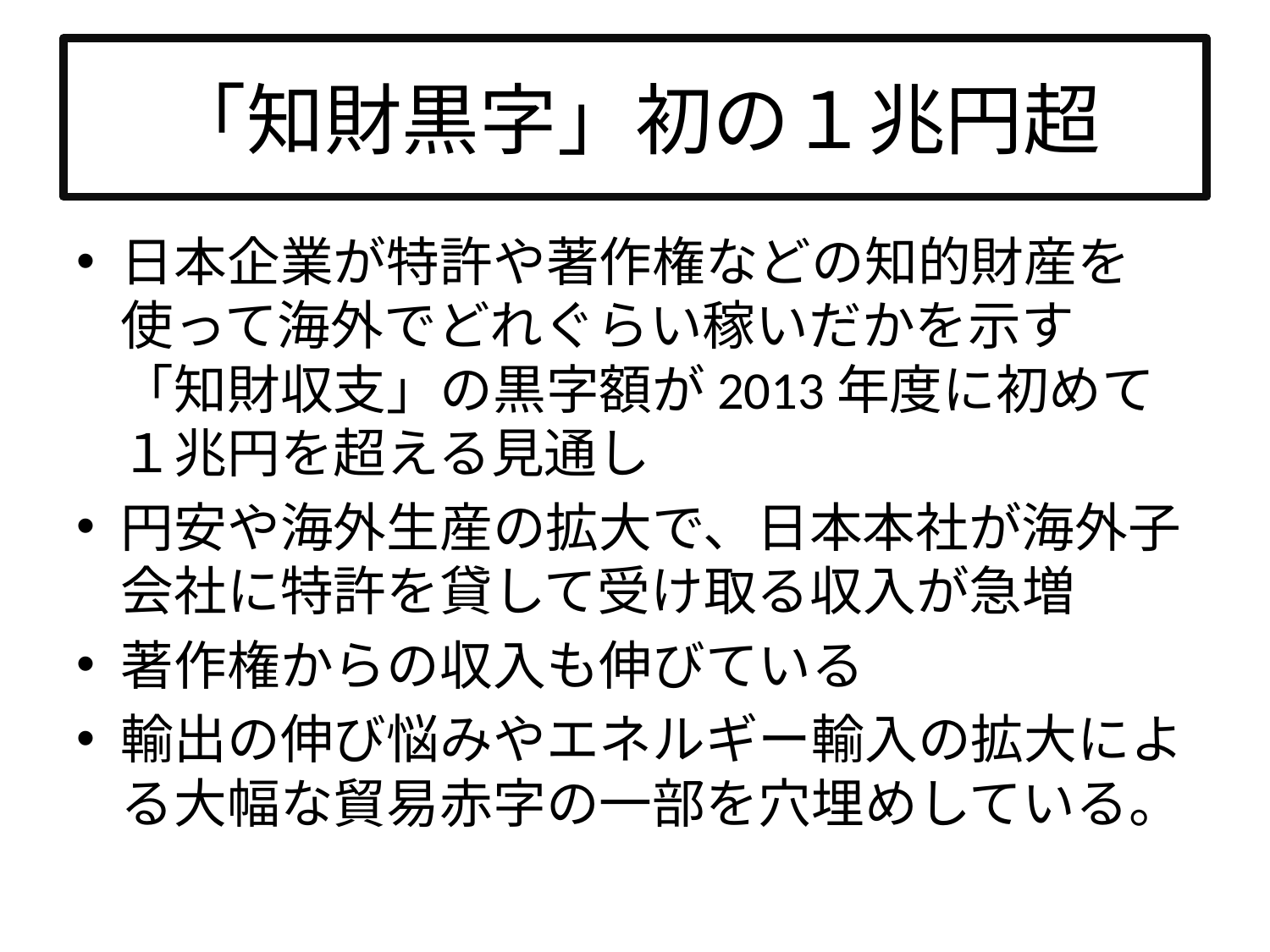

# 「知財黒字」初の１兆円超
日本企業が特許や著作権などの知的財産を使って海外でどれぐらい稼いだかを示す  「知財収支」の黒字額が2013年度に初めて１兆円を超える見通し
円安や海外生産の拡大で、日本本社が海外子会社に特許を貸して受け取る収入が急増
著作権からの収入も伸びている
輸出の伸び悩みやエネルギー輸入の拡大による大幅な貿易赤字の一部を穴埋めしている。